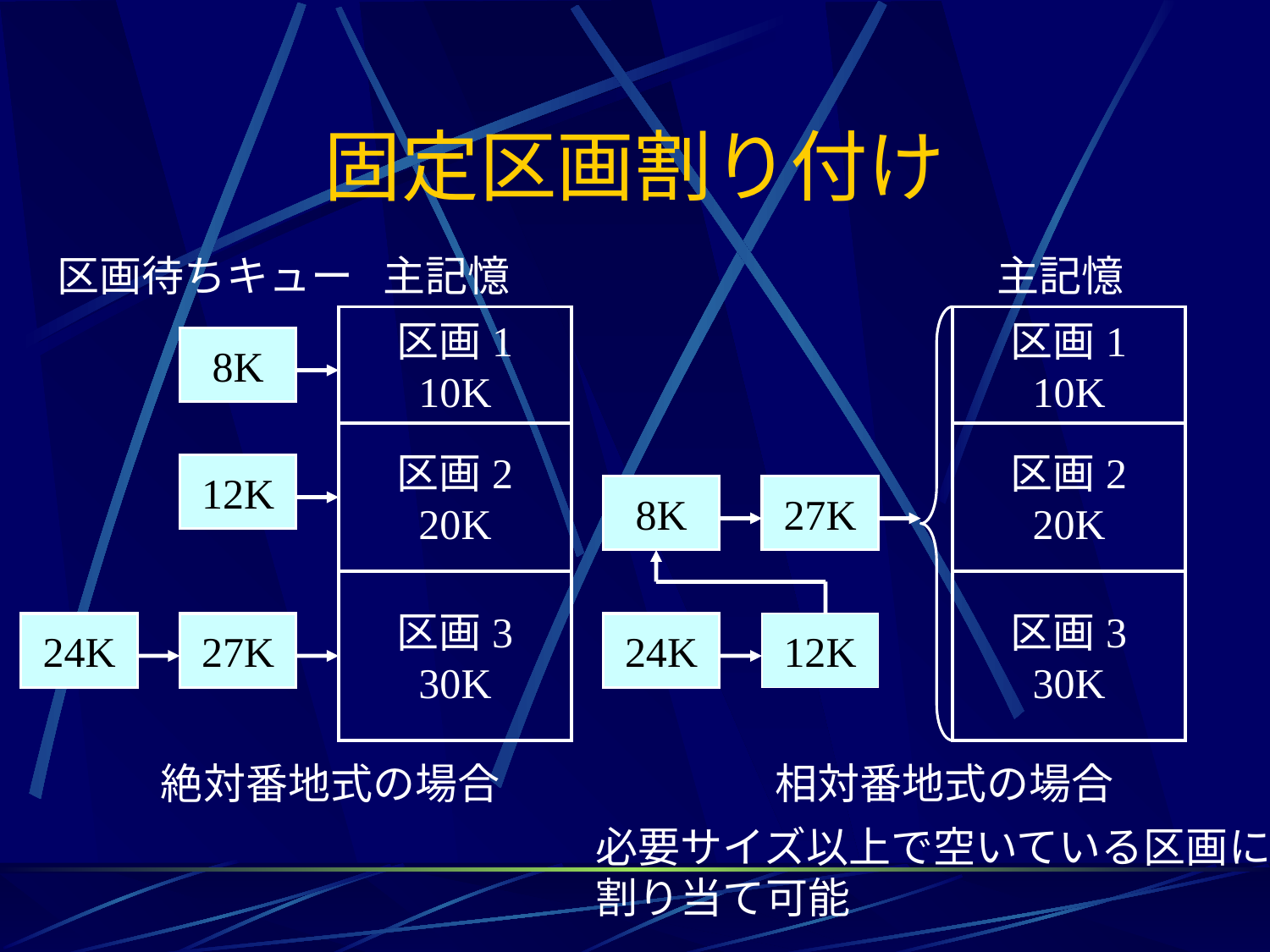

# 固定区画割り付け
区画待ちキュー
主記憶
主記憶

区画1
10K

区画1
10K
8K

区画2
20K
区画2
20K
12K

8K

27K

12K
区画3
30K
区画3
30K
24K

27K

24K

絶対番地式の場合
相対番地式の場合
必要サイズ以上で空いている区画に
割り当て可能